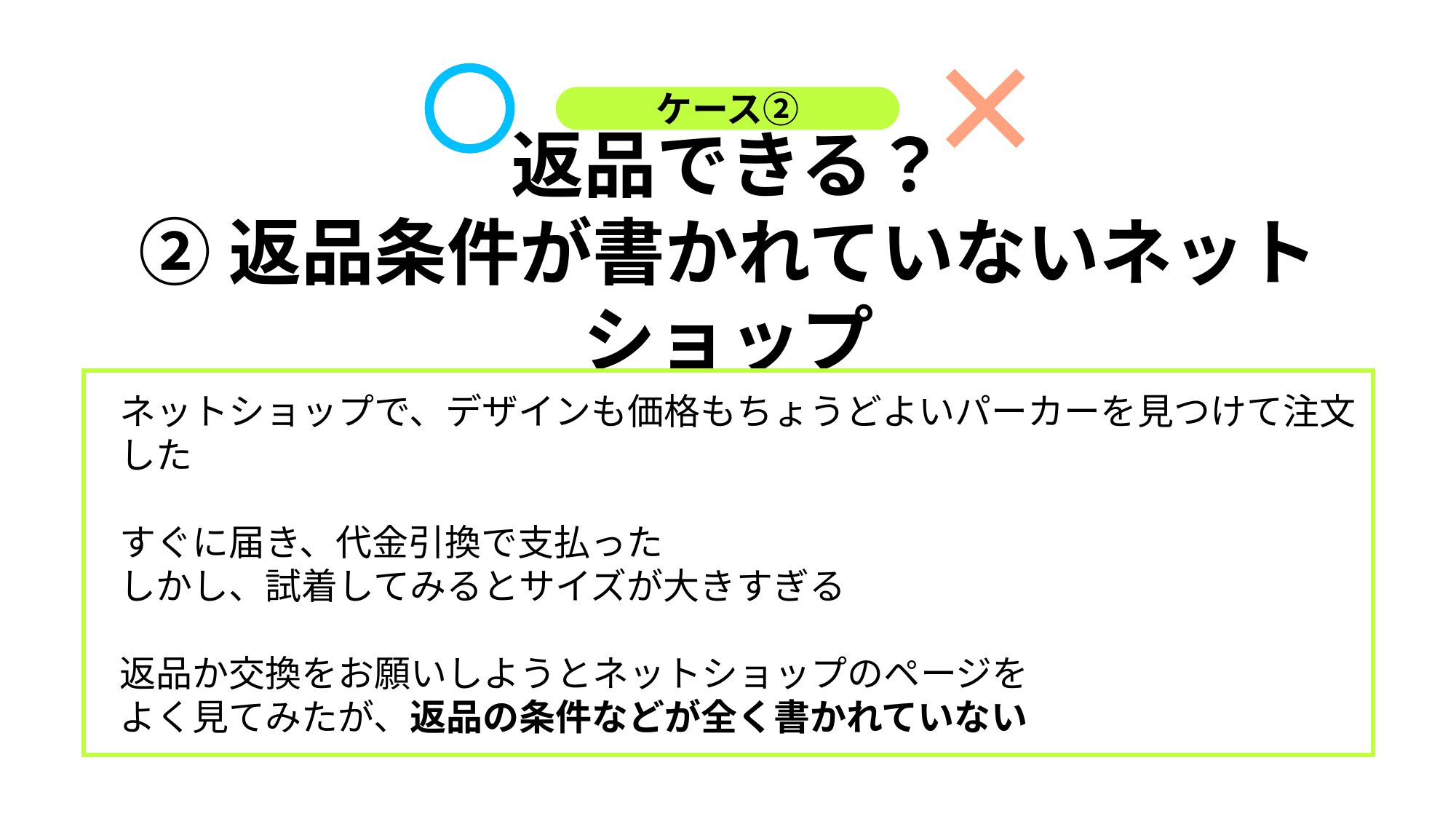

ケース②
返品できる？
②返品条件が書かれていないネットショップ

ネットショップで、デザインも価格もちょうどよいパーカーを見つけて注文した

すぐに届き、代金引換で支払った
しかし、試着してみるとサイズが大きすぎる

返品か交換をお願いしようとネットショップのページを
よく見てみたが、返品の条件などが全く書かれていない